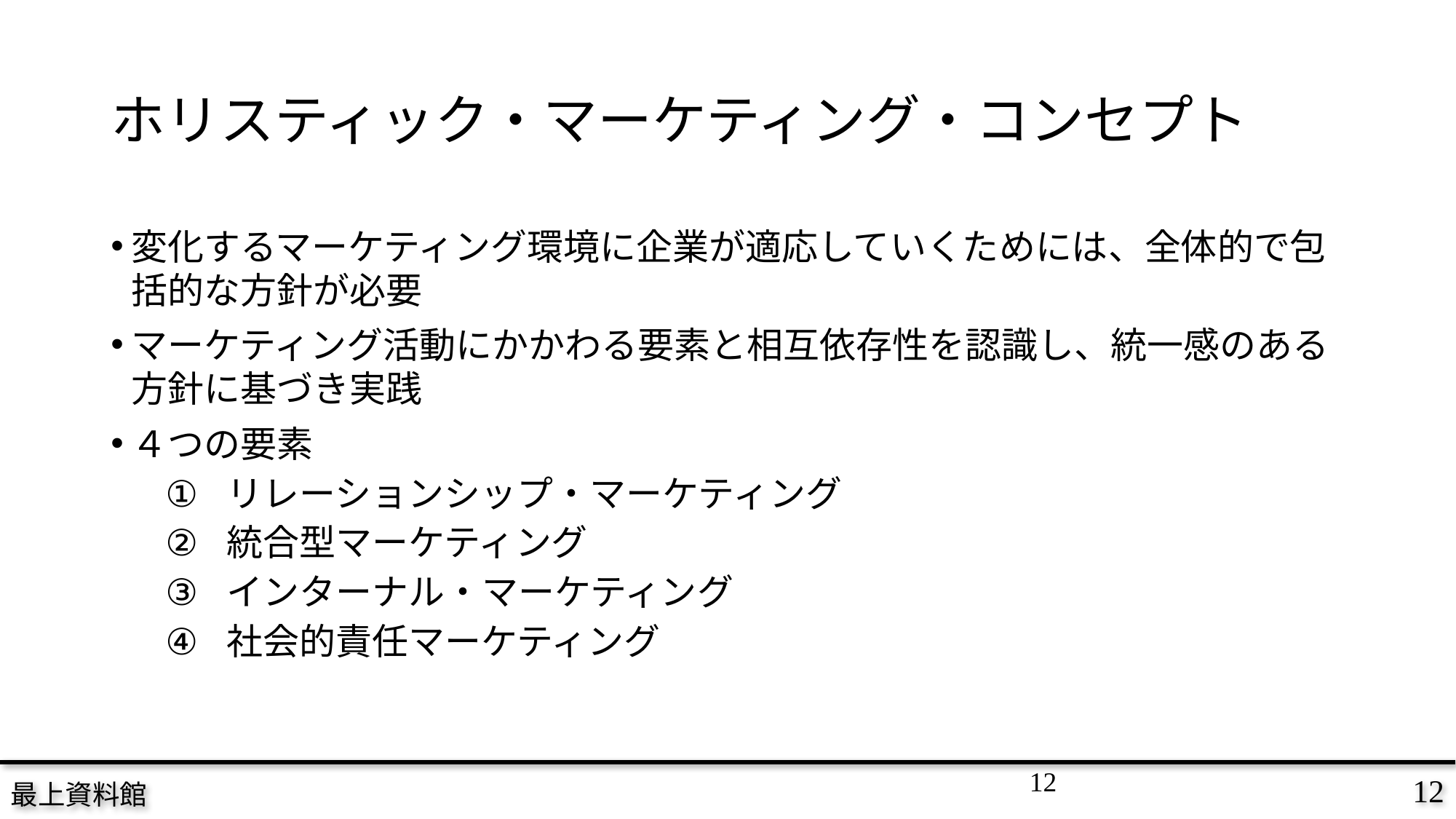

# ホリスティック・マーケティング・コンセプト
変化するマーケティング環境に企業が適応していくためには、全体的で包括的な方針が必要
マーケティング活動にかかわる要素と相互依存性を認識し、統一感のある方針に基づき実践
４つの要素
リレーションシップ・マーケティング
統合型マーケティング
インターナル・マーケティング
社会的責任マーケティング

12